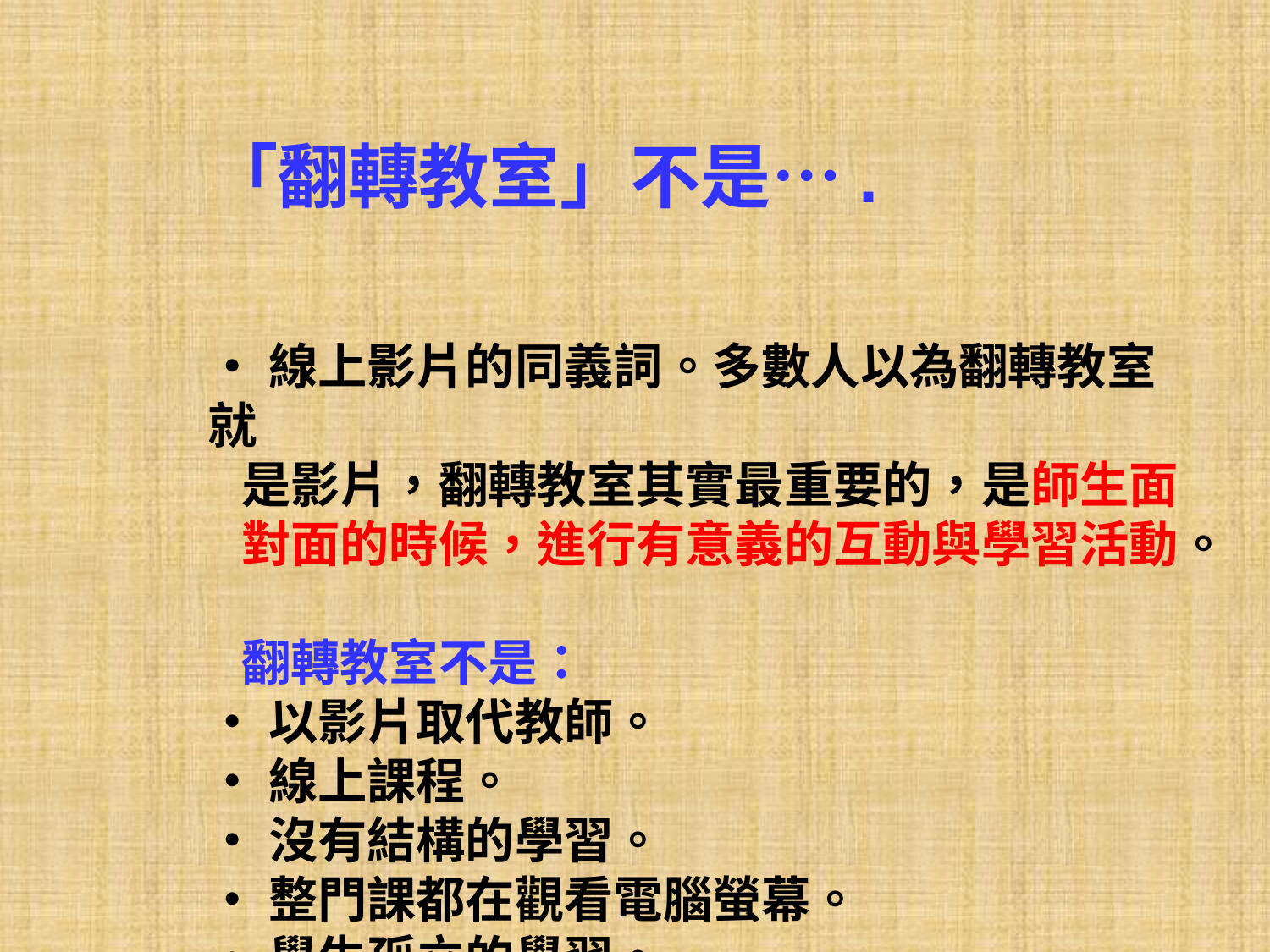

「翻轉教室」不是….

•線上影片的同義詞。多數人以為翻轉教室就
  是影片，翻轉教室其實最重要的，是師生面
  對面的時候，進行有意義的互動與學習活動。

  翻轉教室不是：
•以影片取代教師。
•線上課程。
•沒有結構的學習。
•整門課都在觀看電腦螢幕。
•學生孤立的學習。